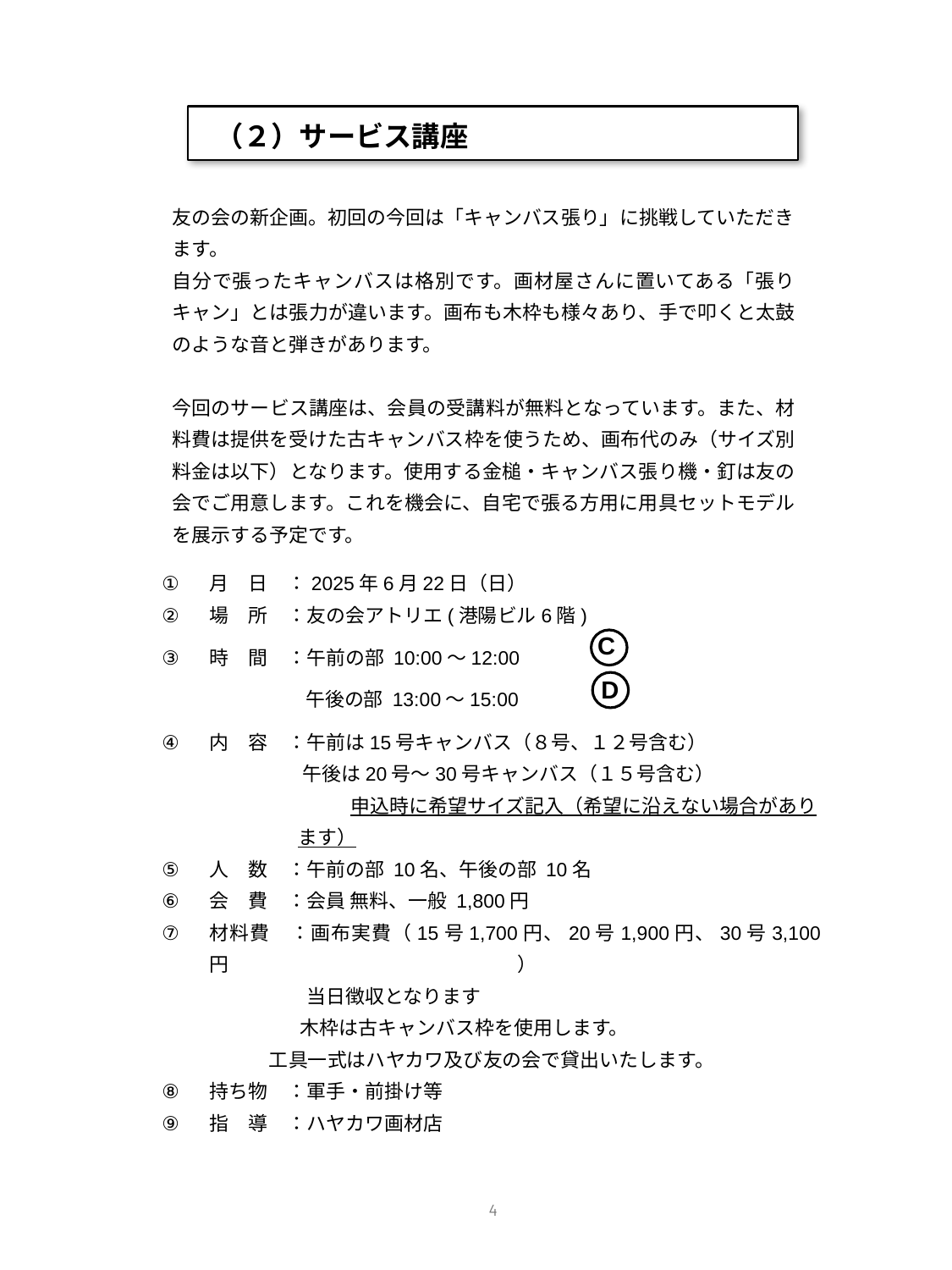

（２）サービス講座
友の会の新企画。初回の今回は「キャンバス張り」に挑戦していただきます。
自分で張ったキャンバスは格別です。画材屋さんに置いてある「張りキャン」とは張力が違います。画布も木枠も様々あり、手で叩くと太鼓のような音と弾きがあります。

今回のサービス講座は、会員の受講料が無料となっています。また、材料費は提供を受けた古キャンバス枠を使うため、画布代のみ（サイズ別料金は以下）となります。使用する金槌・キャンバス張り機・釘は友の会でご用意します。これを機会に、自宅で張る方用に用具セットモデルを展示する予定です。
月　日　：2025年6月22日（日）
場　所　：友の会アトリエ(港陽ビル6階)
時　間　：午前の部 10:00～12:00
　午後の部 13:00～15:00
内　容　：午前は15号キャンバス（８号、１２号含む）
　　　　　　　 午後は20号～30号キャンバス（１５号含む）　　　　　　　   申込時に希望サイズ記入（希望に沿えない場合があります）
人　数　：午前の部 10名、午後の部 10名
会　費　：会員 無料、一般 1,800円
材料費　：画布実費（15号1,700円、20号1,900円、30号3,100円）
　　　　　当日徴収となります
　　　　　  木枠は古キャンバス枠を使用します。
                 工具一式はハヤカワ及び友の会で貸出いたします。
持ち物　：軍手・前掛け等
指　導　：ハヤカワ画材店

C

D

4